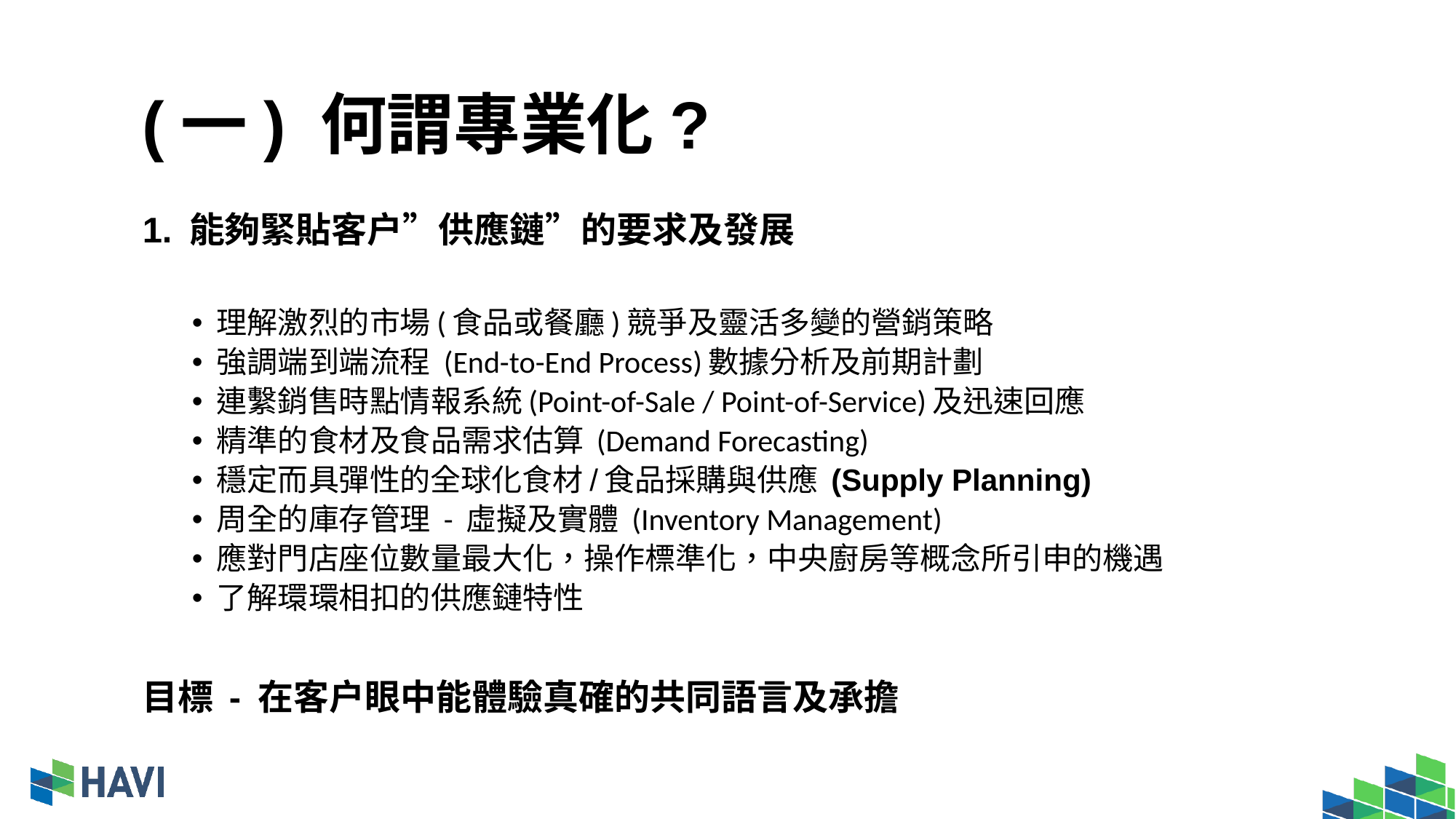

# (一) 何謂專業化?
1. 能夠緊貼客户”供應鏈”的要求及發展

理解激烈的市場(食品或餐廳)競爭及靈活多變的營銷策略
強調端到端流程 (End-to-End Process)數據分析及前期計劃
連繫銷售時點情報系統(Point-of-Sale / Point-of-Service)及迅速回應
精準的食材及食品需求估算 (Demand Forecasting)
穩定而具彈性的全球化食材/食品採購與供應 (Supply Planning)
周全的庫存管理 - 虛擬及實體 (Inventory Management)
應對門店座位數量最大化，操作標準化，中央廚房等概念所引申的機遇
了解環環相扣的供應鏈特性

目標 - 在客户眼中能體驗真確的共同語言及承擔